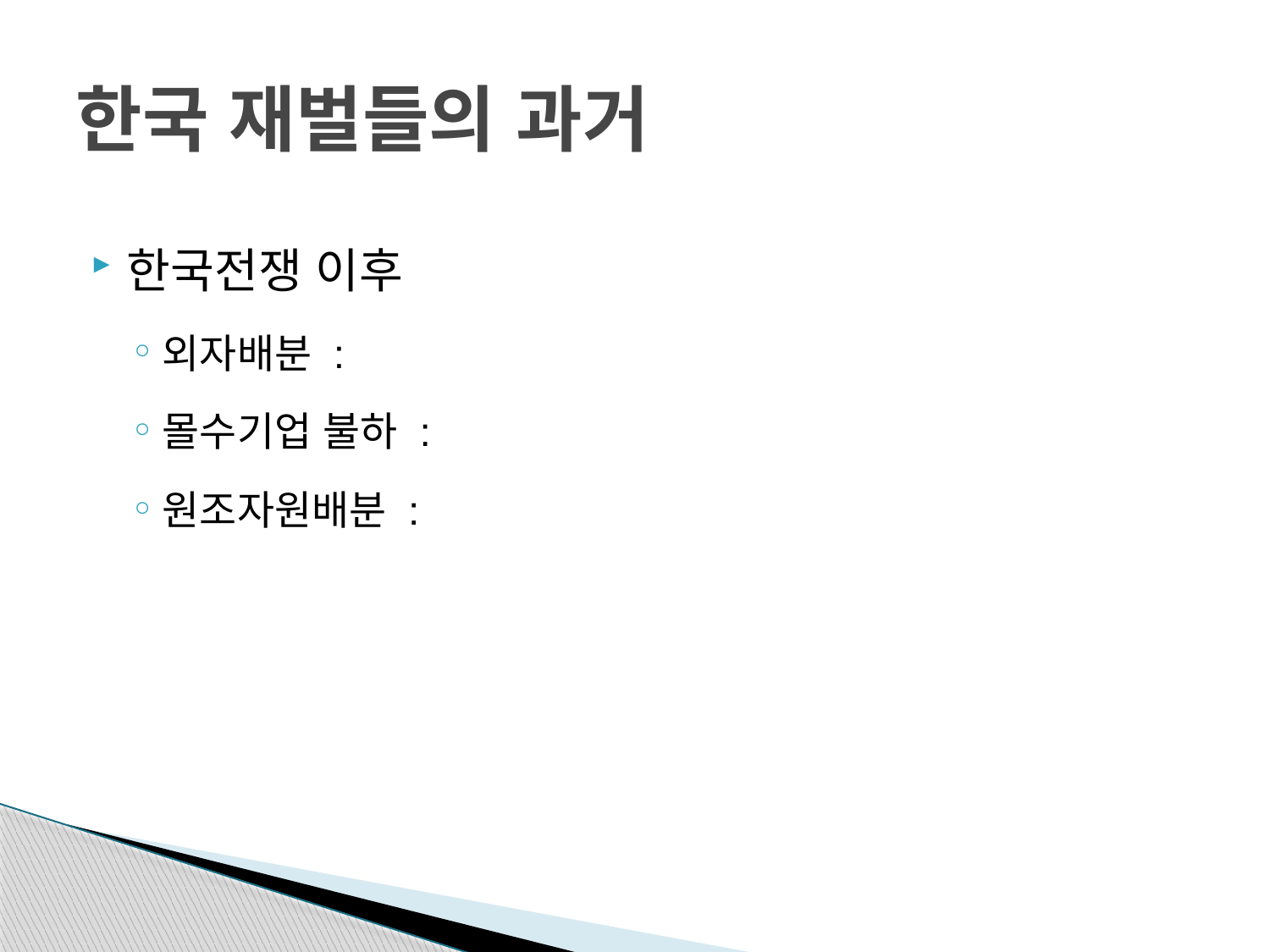

# 한국 재벌들의 과거
한국전쟁 이후
외자배분 :
몰수기업 불하 :
원조자원배분 :